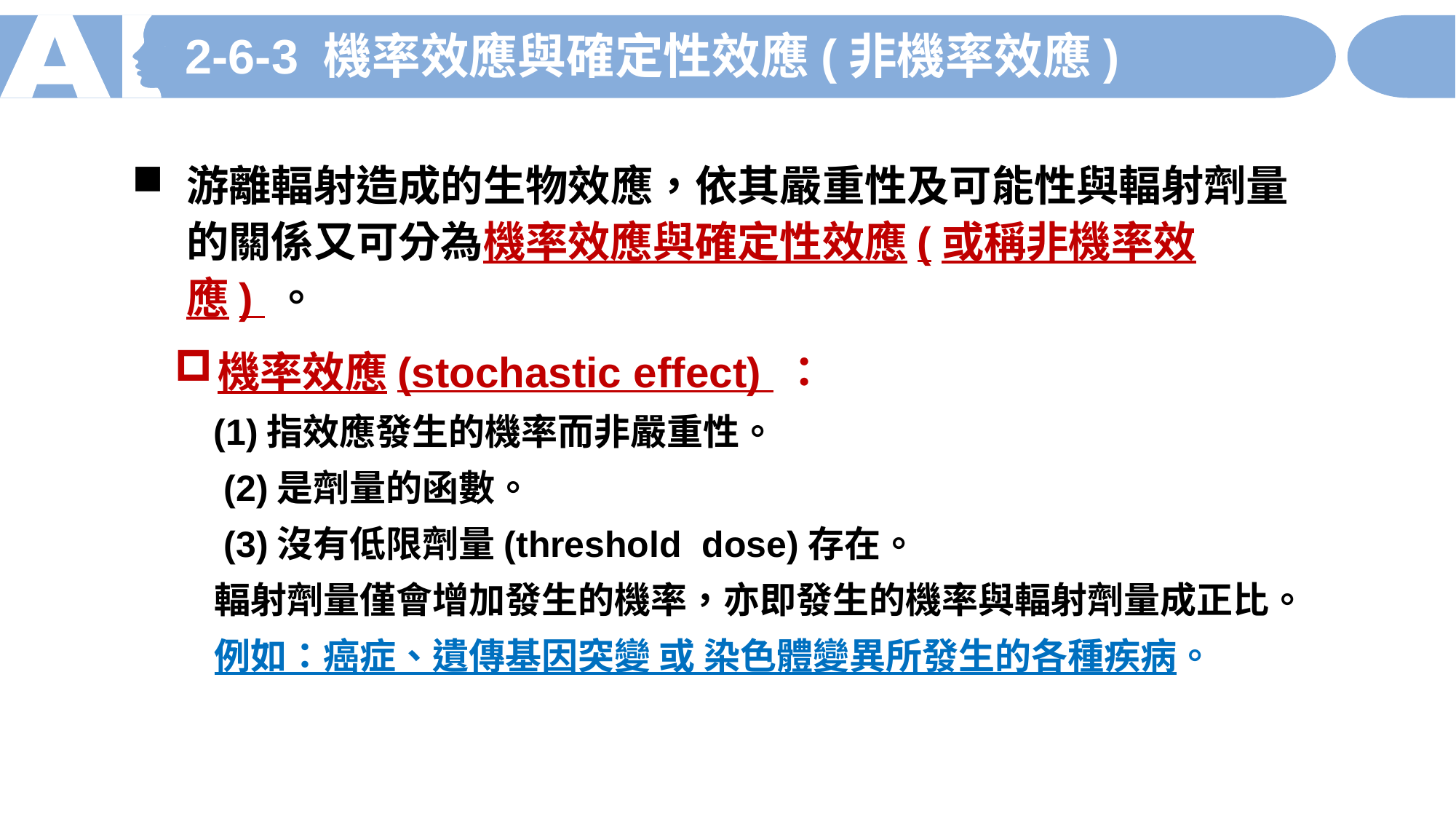

2-6-3 機率效應與確定性效應(非機率效應)
游離輻射造成的生物效應，依其嚴重性及可能性與輻射劑量的關係又可分為機率效應與確定性效應(或稱非機率效應) 。
機率效應(stochastic effect) ：
        (1)指效應發生的機率而非嚴重性。
         (2)是劑量的函數。
         (3)沒有低限劑量(threshold  dose)存在。
         輻射劑量僅會增加發生的機率，亦即發生的機率與輻射劑量成正比。
         例如：癌症、遺傳基因突變 或 染色體變異所發生的各種疾病。